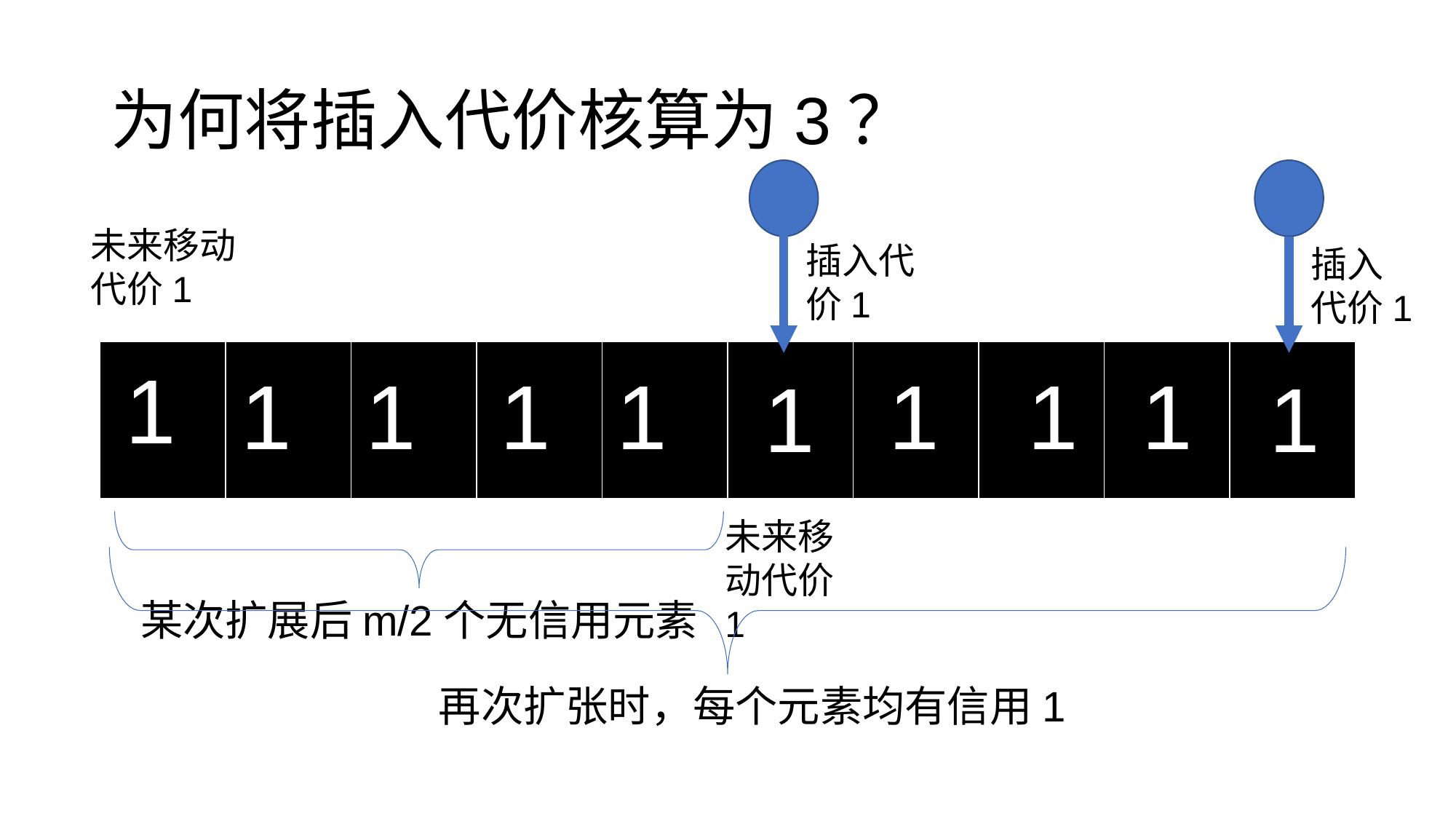

# 为何将插入代价核算为3？

插入代价1

插入代价1
1
1
1
1
未来移动代价1
1
| 0 | 0 | 0 | 0 | 0 |  |  |  |  |  |
| --- | --- | --- | --- | --- | --- | --- | --- | --- | --- |
1
1
1
1
1
未来移动代价1

某次扩展后m/2个无信用元素

再次扩张时，每个元素均有信用1